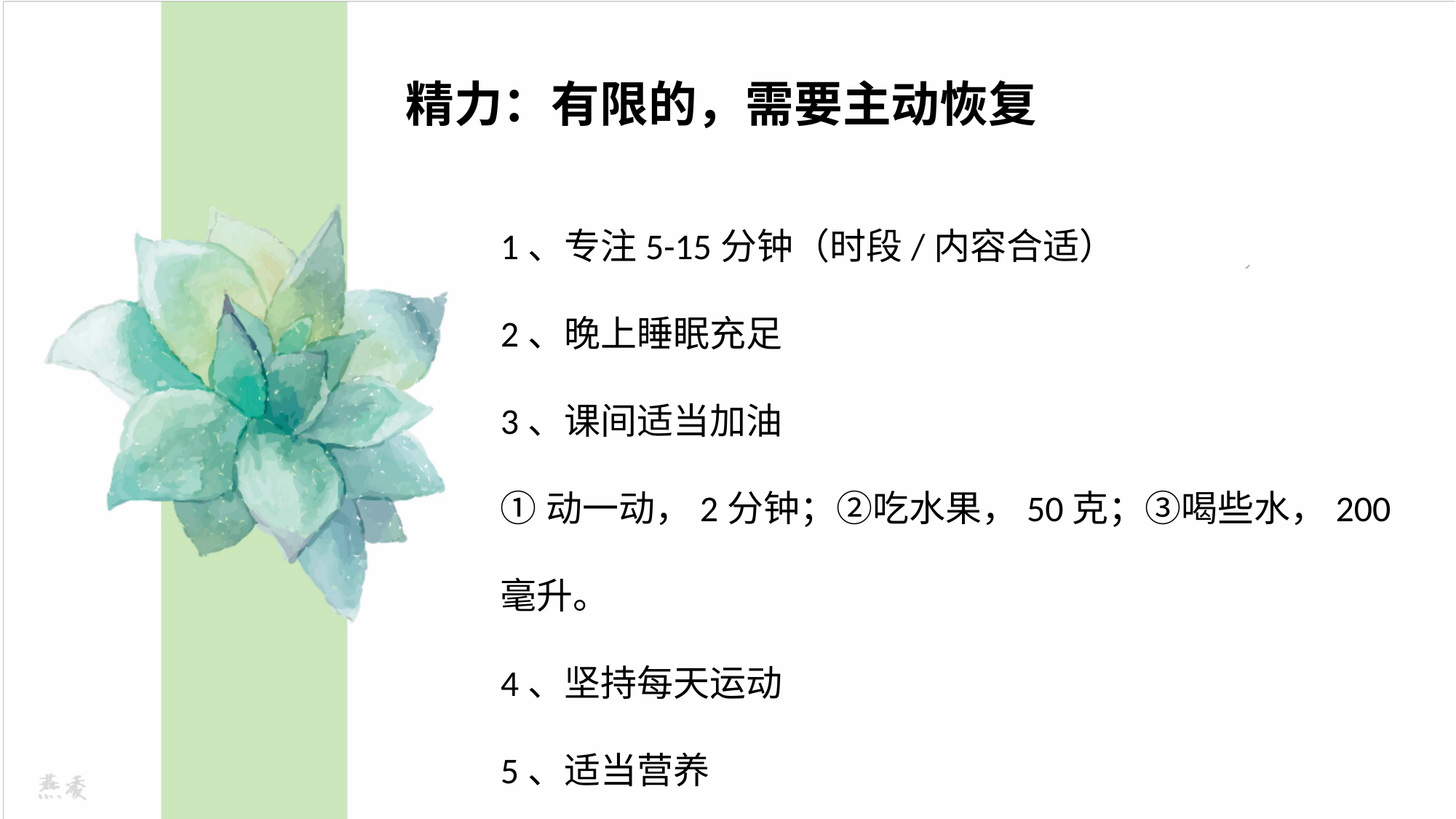

精力：有限的，需要主动恢复
1、专注5-15分钟（时段/内容合适）
2、晚上睡眠充足
3、课间适当加油
①动一动，2分钟；②吃水果，50克；③喝些水，200毫升。
4、坚持每天运动
5、适当营养